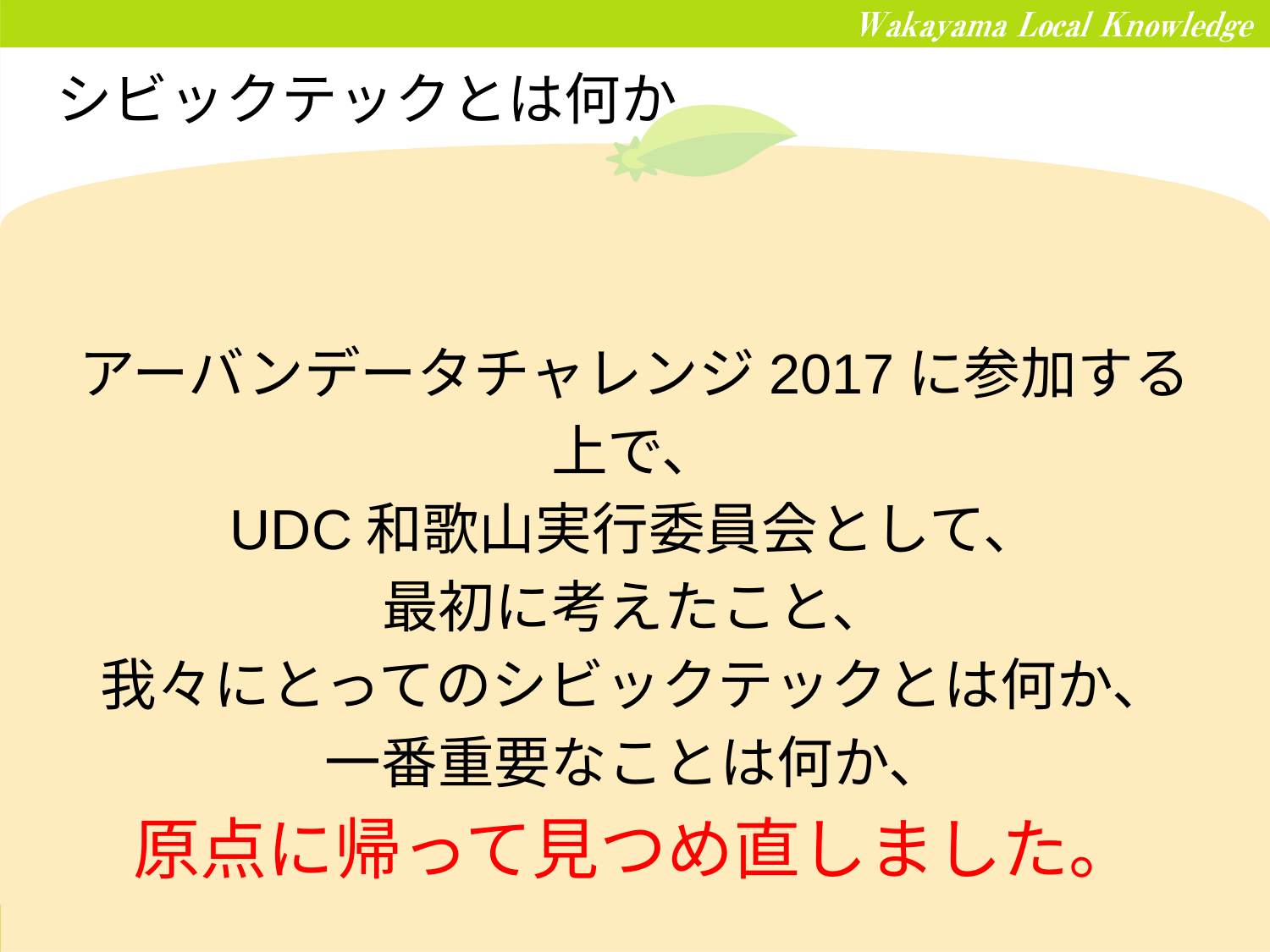

# シビックテックとは何か
アーバンデータチャレンジ2017に参加する上で、
UDC和歌山実行委員会として、
最初に考えたこと、
我々にとってのシビックテックとは何か、
一番重要なことは何か、
原点に帰って見つめ直しました。